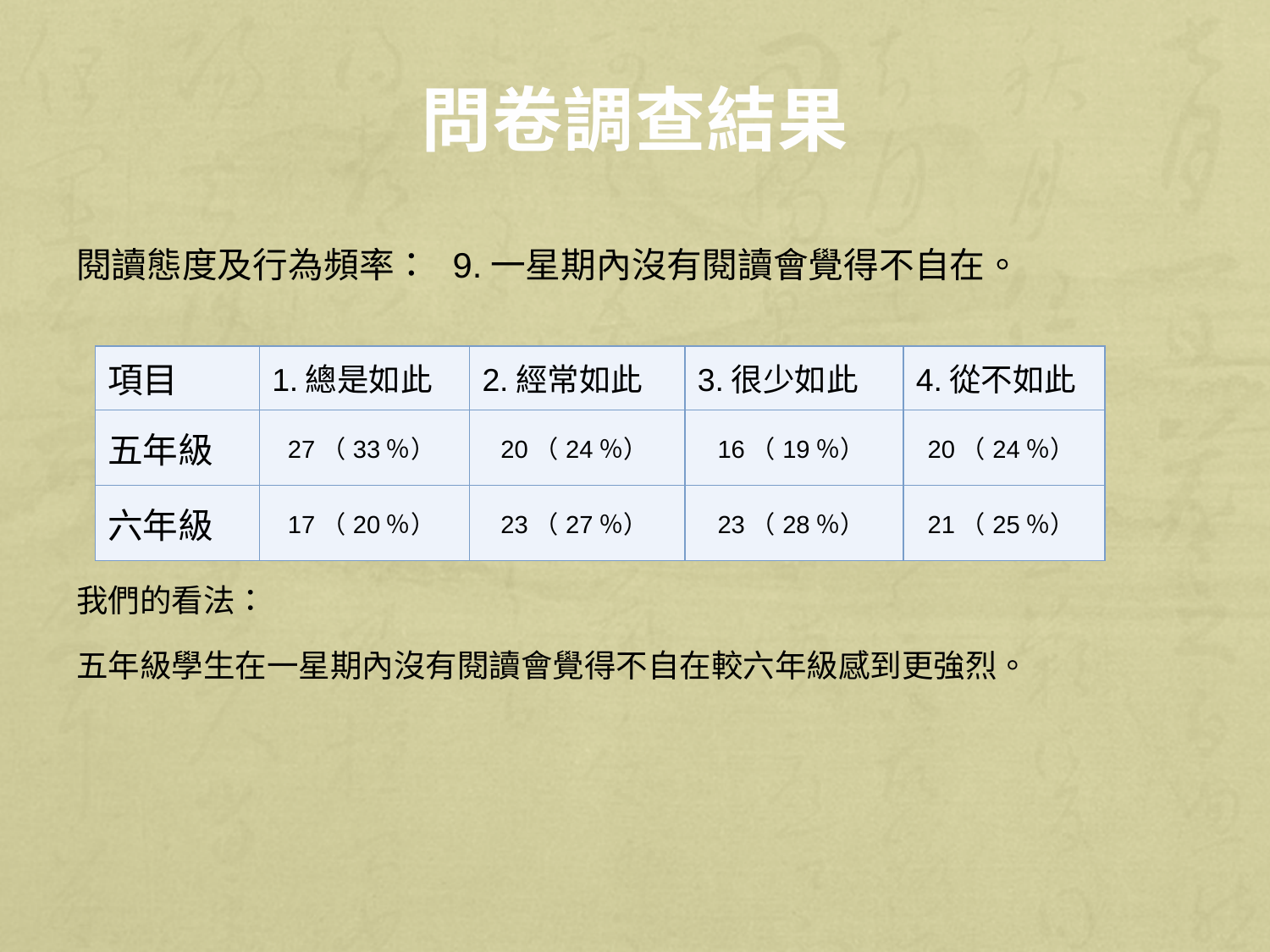

# 問卷調查結果
閱讀態度及行為頻率： 9.一星期內沒有閱讀會覺得不自在。

我們的看法：
五年級學生在一星期內沒有閱讀會覺得不自在較六年級感到更強烈。
| 項目 | 1.總是如此 | 2.經常如此 | 3.很少如此 | 4.從不如此 |
| --- | --- | --- | --- | --- |
| 五年級 | 27（33％） | 20（24％） | 16（19％） | 20（24％） |
| 六年級 | 17（20％） | 23（27％） | 23（28％） | 21（25％） |